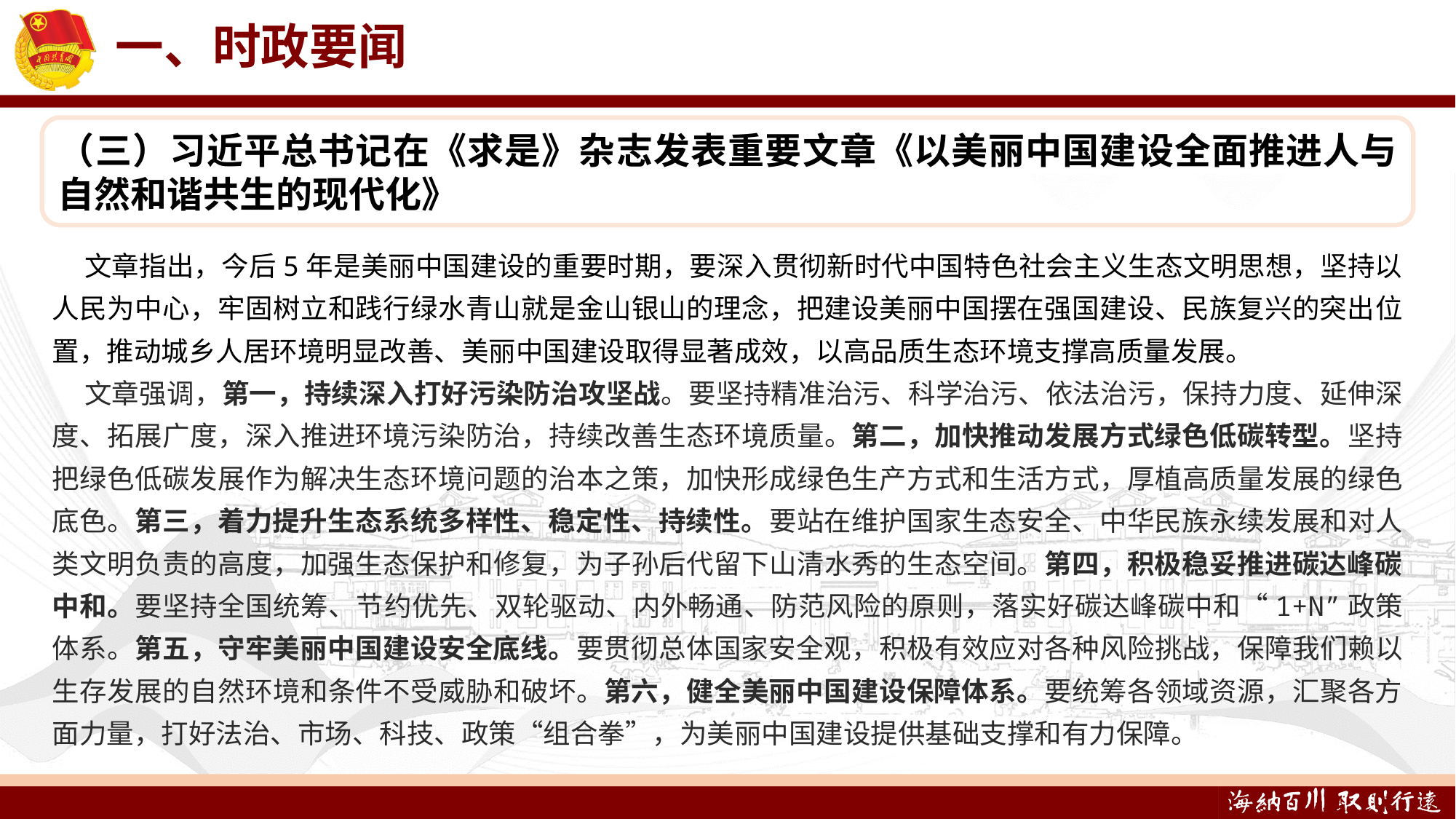

一、时政要闻
（三）习近平总书记在《求是》杂志发表重要文章《以美丽中国建设全面推进人与自然和谐共生的现代化》
    文章指出，今后5年是美丽中国建设的重要时期，要深入贯彻新时代中国特色社会主义生态文明思想，坚持以人民为中心，牢固树立和践行绿水青山就是金山银山的理念，把建设美丽中国摆在强国建设、民族复兴的突出位置，推动城乡人居环境明显改善、美丽中国建设取得显著成效，以高品质生态环境支撑高质量发展。
    文章强调，第一，持续深入打好污染防治攻坚战。要坚持精准治污、科学治污、依法治污，保持力度、延伸深度、拓展广度，深入推进环境污染防治，持续改善生态环境质量。第二，加快推动发展方式绿色低碳转型。坚持把绿色低碳发展作为解决生态环境问题的治本之策，加快形成绿色生产方式和生活方式，厚植高质量发展的绿色底色。第三，着力提升生态系统多样性、稳定性、持续性。要站在维护国家生态安全、中华民族永续发展和对人类文明负责的高度，加强生态保护和修复，为子孙后代留下山清水秀的生态空间。第四，积极稳妥推进碳达峰碳中和。要坚持全国统筹、节约优先、双轮驱动、内外畅通、防范风险的原则，落实好碳达峰碳中和“1+N”政策体系。第五，守牢美丽中国建设安全底线。要贯彻总体国家安全观，积极有效应对各种风险挑战，保障我们赖以生存发展的自然环境和条件不受威胁和破坏。第六，健全美丽中国建设保障体系。要统筹各领域资源，汇聚各方面力量，打好法治、市场、科技、政策“组合拳”，为美丽中国建设提供基础支撑和有力保障。